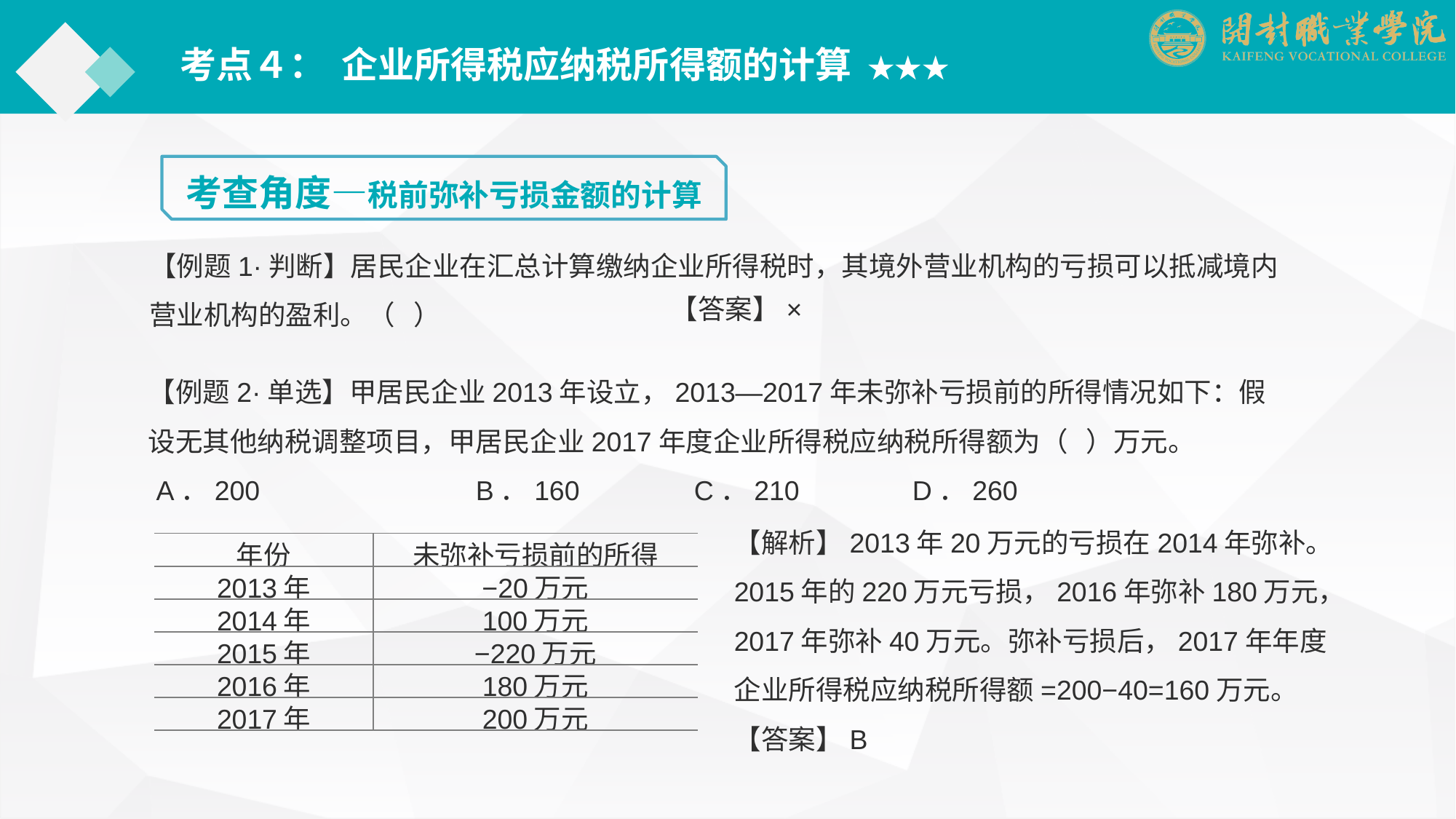

考点４：  企业所得税应纳税所得额的计算  ★★★
考查角度—税前弥补亏损金额的计算

【例题1·判断】居民企业在汇总计算缴纳企业所得税时，其境外营业机构的亏损可以抵减境内营业机构的盈利。（   ）
【答案】×
【例题2·单选】甲居民企业2013年设立，2013—2017年未弥补亏损前的所得情况如下：假设无其他纳税调整项目，甲居民企业2017年度企业所得税应纳税所得额为（   ）万元。
 A．200		B．160		C．210		D．260
【解析】2013年20万元的亏损在2014年弥补。2015年的220万元亏损，2016年弥补180万元，2017年弥补40万元。弥补亏损后，2017年年度企业所得税应纳税所得额=200−40=160万元。
【答案】B
| 年份 | 未弥补亏损前的所得 |
| --- | --- |
| 2013年 | −20万元 |
| 2014年 | 100万元 |
| 2015年 | −220万元 |
| 2016年 | 180万元 |
| 2017年 | 200万元 |